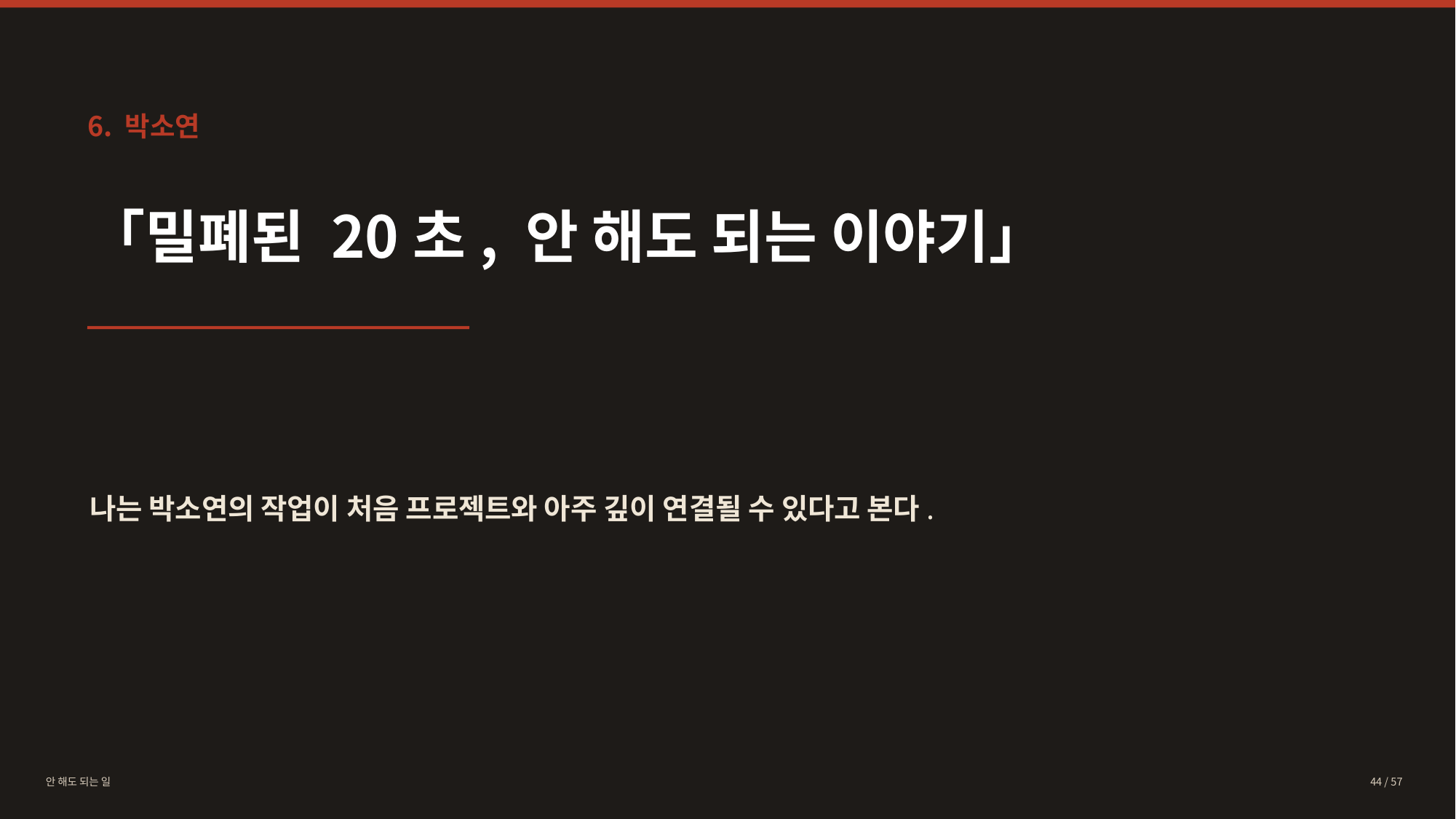

6. 박소연
「밀폐된 20초, 안 해도 되는 이야기」

나는 박소연의 작업이 처음 프로젝트와 아주 깊이 연결될 수 있다고 본다.
안 해도 되는 일
44 / 57